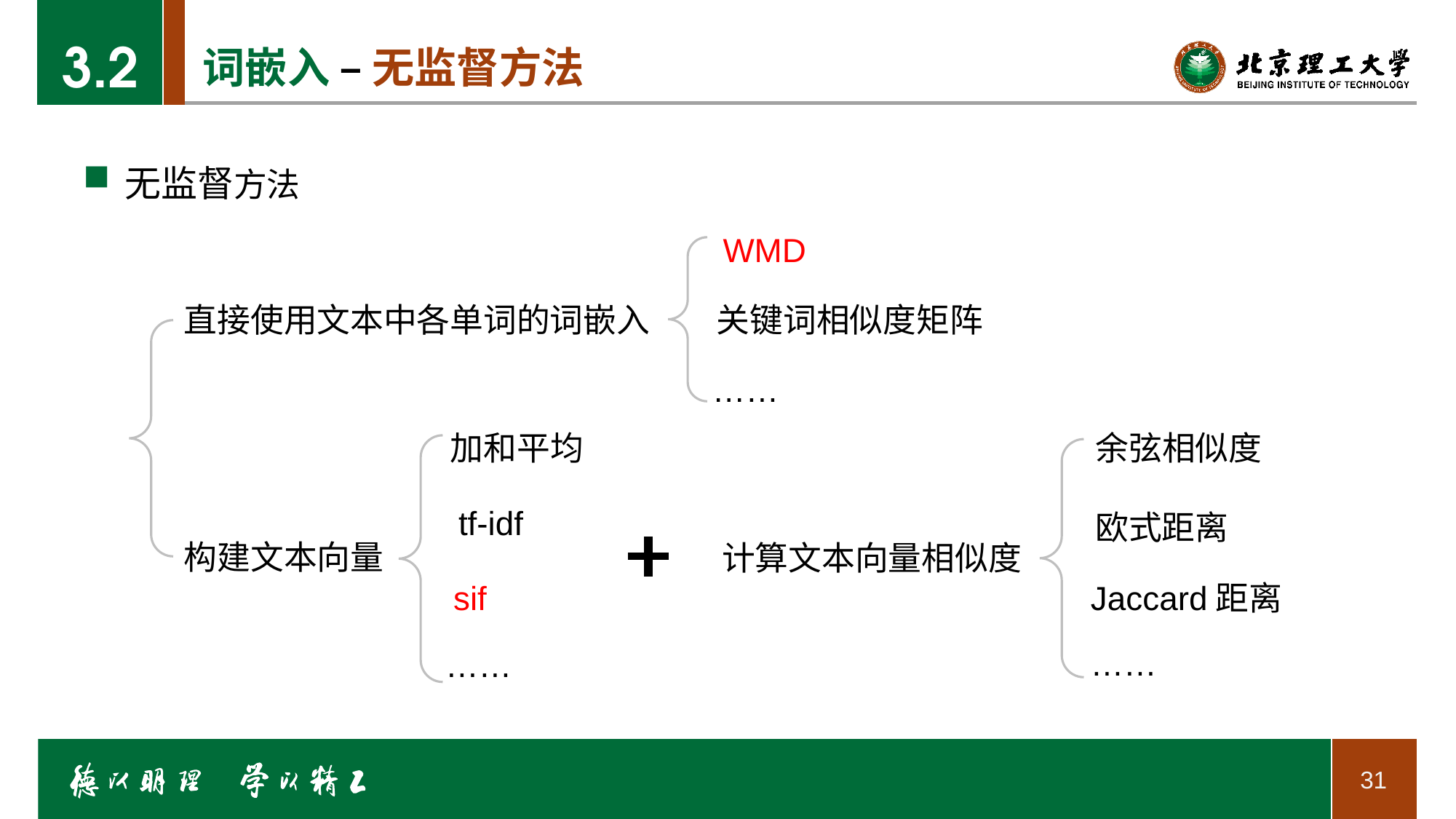

3.2
# 词嵌入 – 无监督方法
无监督方法
WMD

直接使用文本中各单词的词嵌入
关键词相似度矩阵

……
加和平均
余弦相似度

tf-idf
欧式距离
构建文本向量
计算文本向量相似度

sif
Jaccard距离
……
……